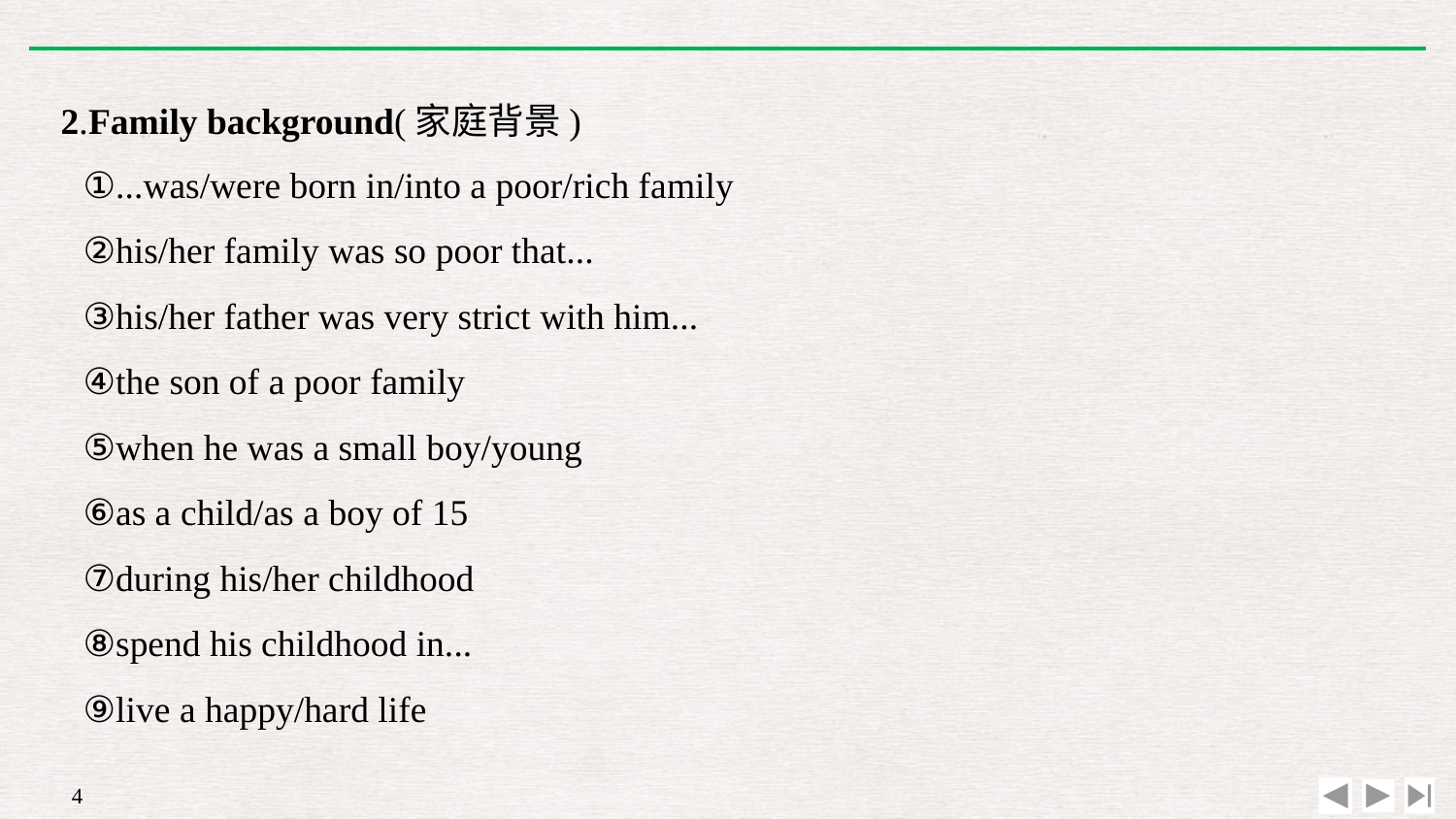

2.Family background(家庭背景)
①...was/were born in/into a poor/rich family
②his/her family was so poor that...
③his/her father was very strict with him...
④the son of a poor family
⑤when he was a small boy/young
⑥as a child/as a boy of 15
⑦during his/her childhood
⑧spend his childhood in...
⑨live a happy/hard life